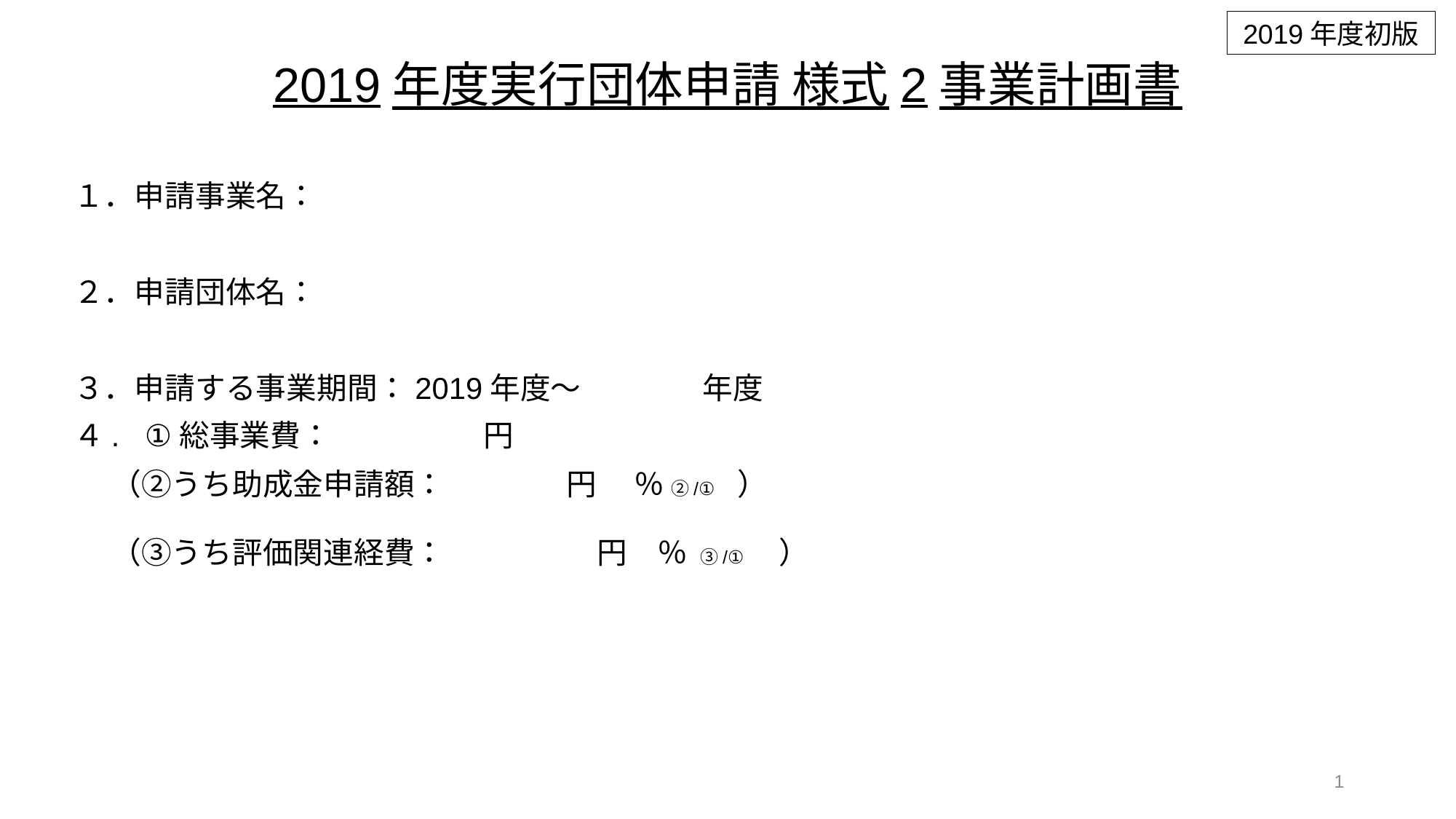

2019年度初版
# 2019年度実行団体申請 様式2事業計画書
１．申請事業名：

２．申請団体名：

３．申請する事業期間：2019年度～　　　　年度
４.   ①総事業費：　　　　　円
　 （②うち助成金申請額：　　　　円 　％ ②/①　）
　 （③うち評価関連経費：　　　　　円　％ ③/①　）

1